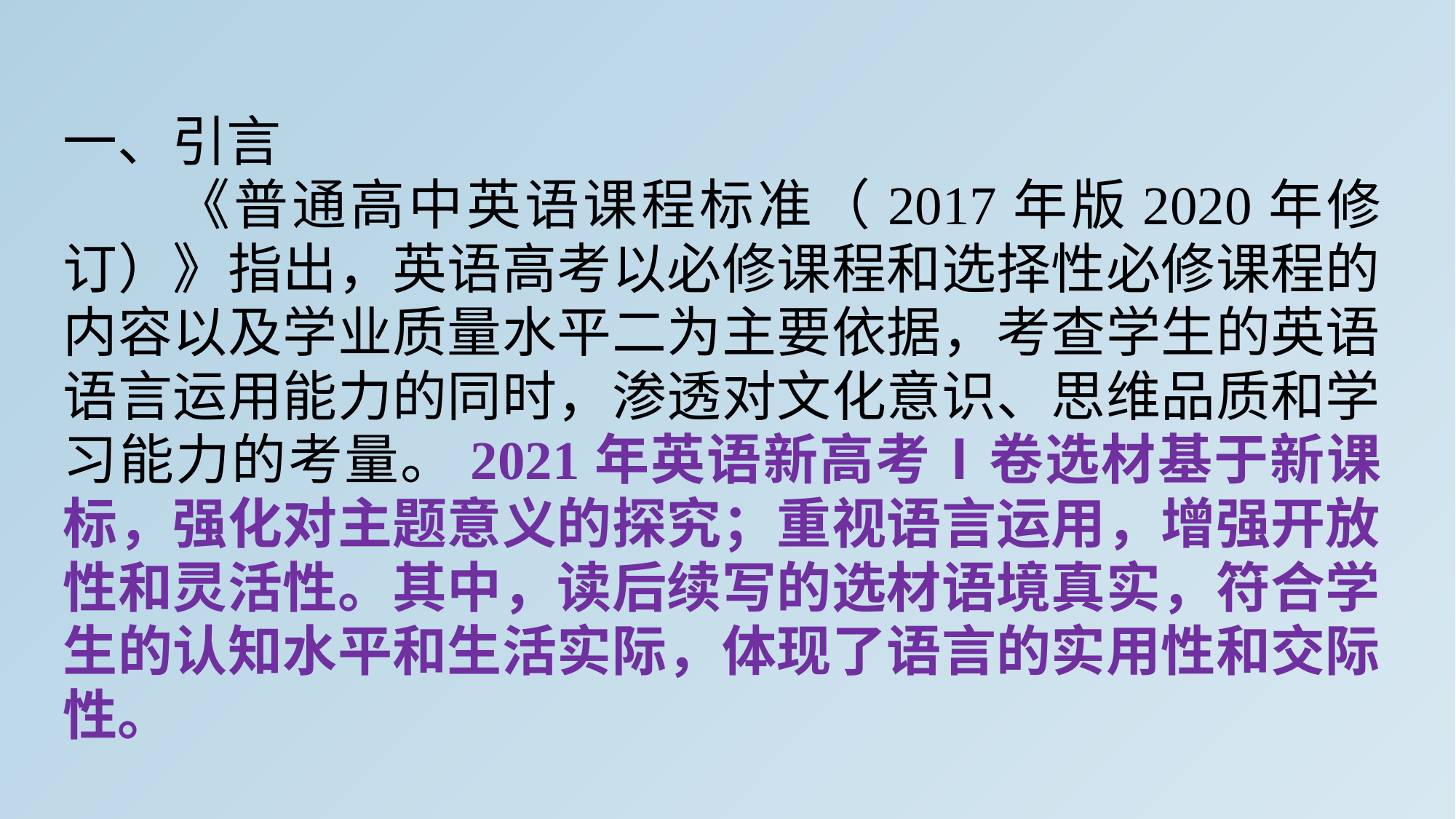

一、引言
	《普通高中英语课程标准（2017年版2020年修订）》指出，英语高考以必修课程和选择性必修课程的内容以及学业质量水平二为主要依据，考查学生的英语语言运用能力的同时，渗透对文化意识、思维品质和学习能力的考量。2021年英语新高考Ⅰ卷选材基于新课标，强化对主题意义的探究；重视语言运用，增强开放性和灵活性。其中，读后续写的选材语境真实，符合学生的认知水平和生活实际，体现了语言的实用性和交际性。